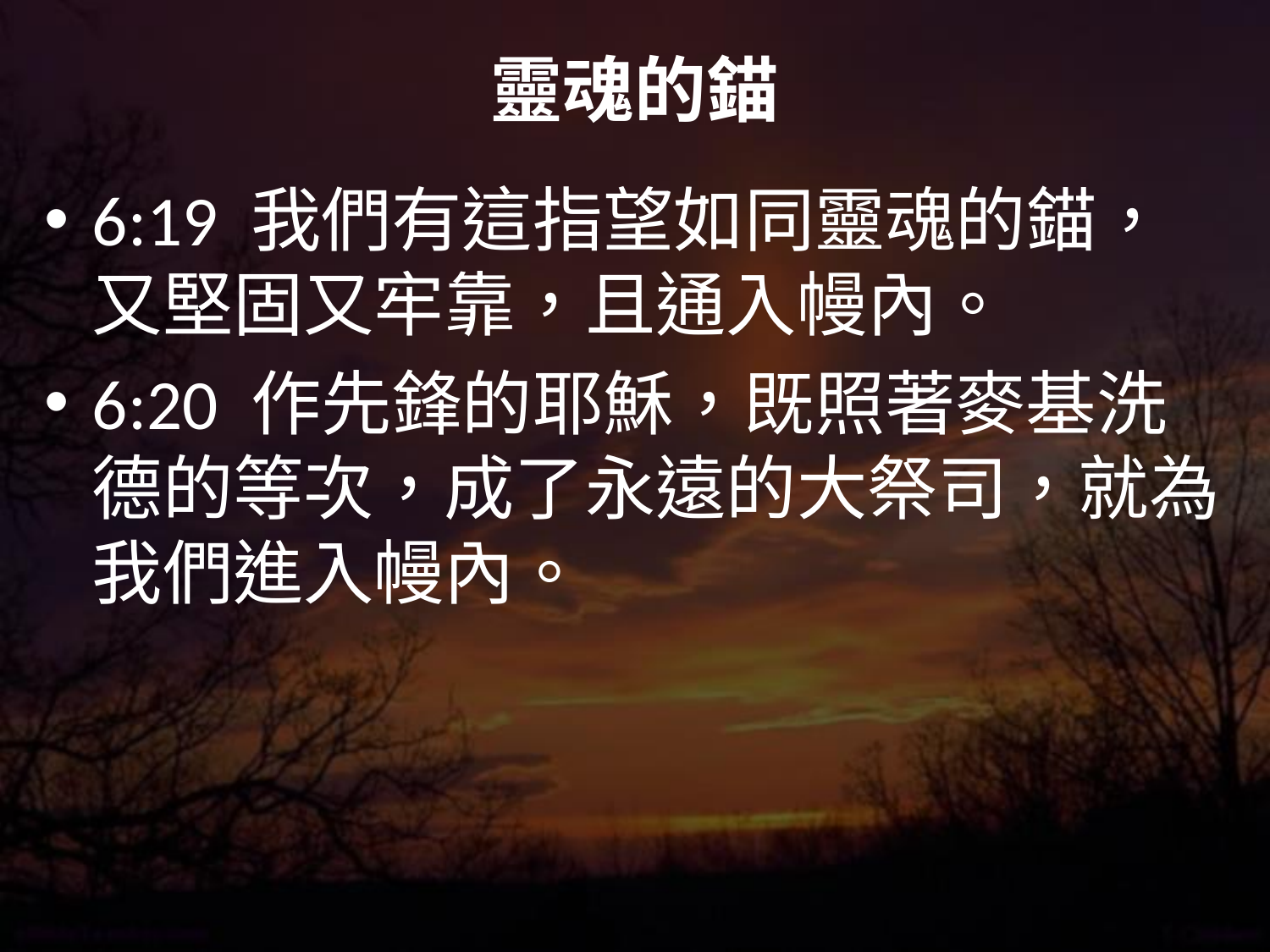

# 靈魂的錨
6:19 我們有這指望如同靈魂的錨，又堅固又牢靠，且通入幔內。
6:20 作先鋒的耶穌，既照著麥基洗德的等次，成了永遠的大祭司，就為我們進入幔內。